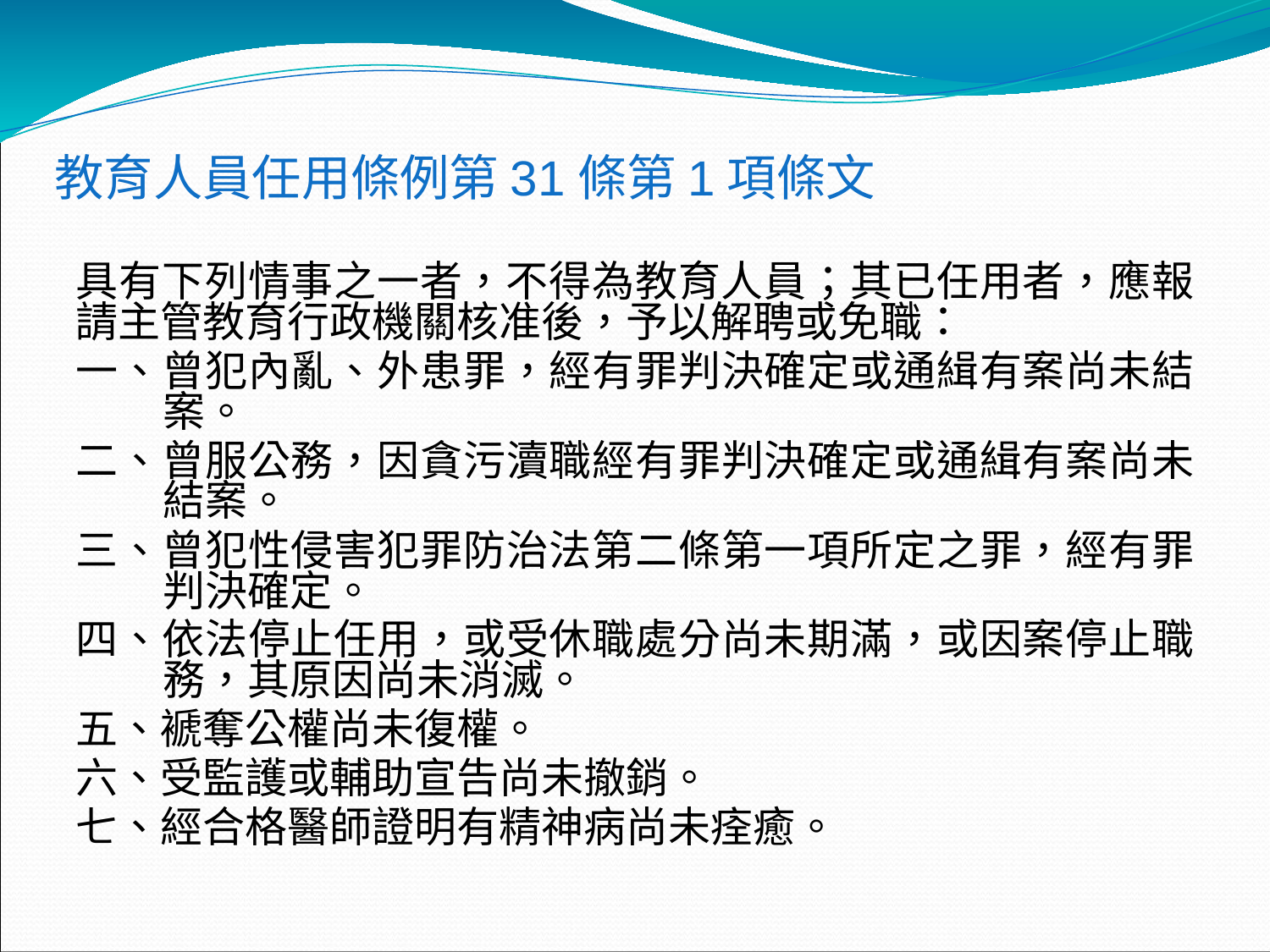

教育人員任用條例第31條第1項條文
具有下列情事之一者，不得為教育人員；其已任用者，應報請主管教育行政機關核准後，予以解聘或免職：
一、曾犯內亂、外患罪，經有罪判決確定或通緝有案尚未結案。
二、曾服公務，因貪污瀆職經有罪判決確定或通緝有案尚未結案。
三、曾犯性侵害犯罪防治法第二條第一項所定之罪，經有罪判決確定。
四、依法停止任用，或受休職處分尚未期滿，或因案停止職務，其原因尚未消滅。
五、褫奪公權尚未復權。
六、受監護或輔助宣告尚未撤銷。
七、經合格醫師證明有精神病尚未痊癒。